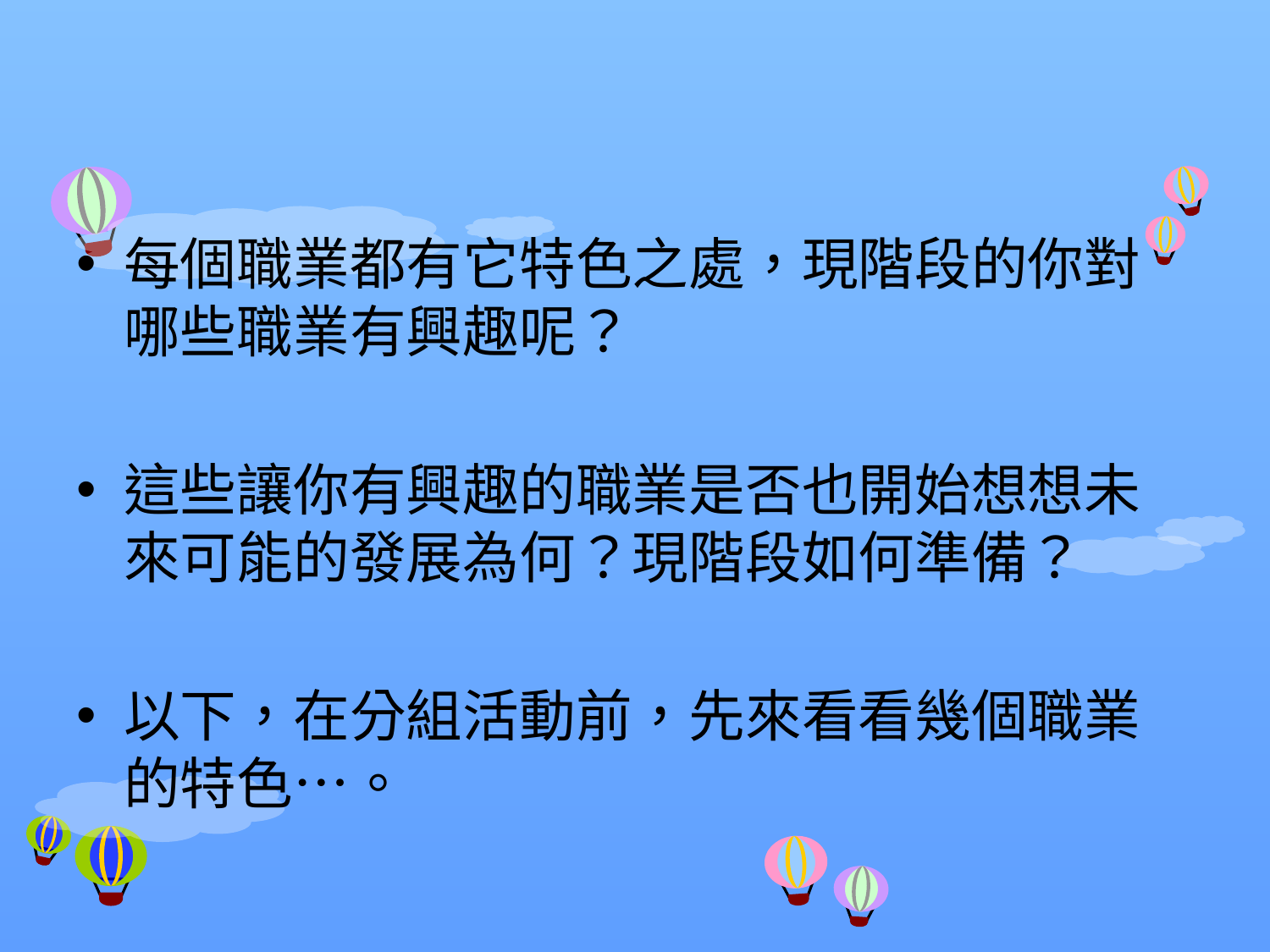

#
每個職業都有它特色之處，現階段的你對哪些職業有興趣呢？

這些讓你有興趣的職業是否也開始想想未來可能的發展為何？現階段如何準備？

以下，在分組活動前，先來看看幾個職業的特色…。